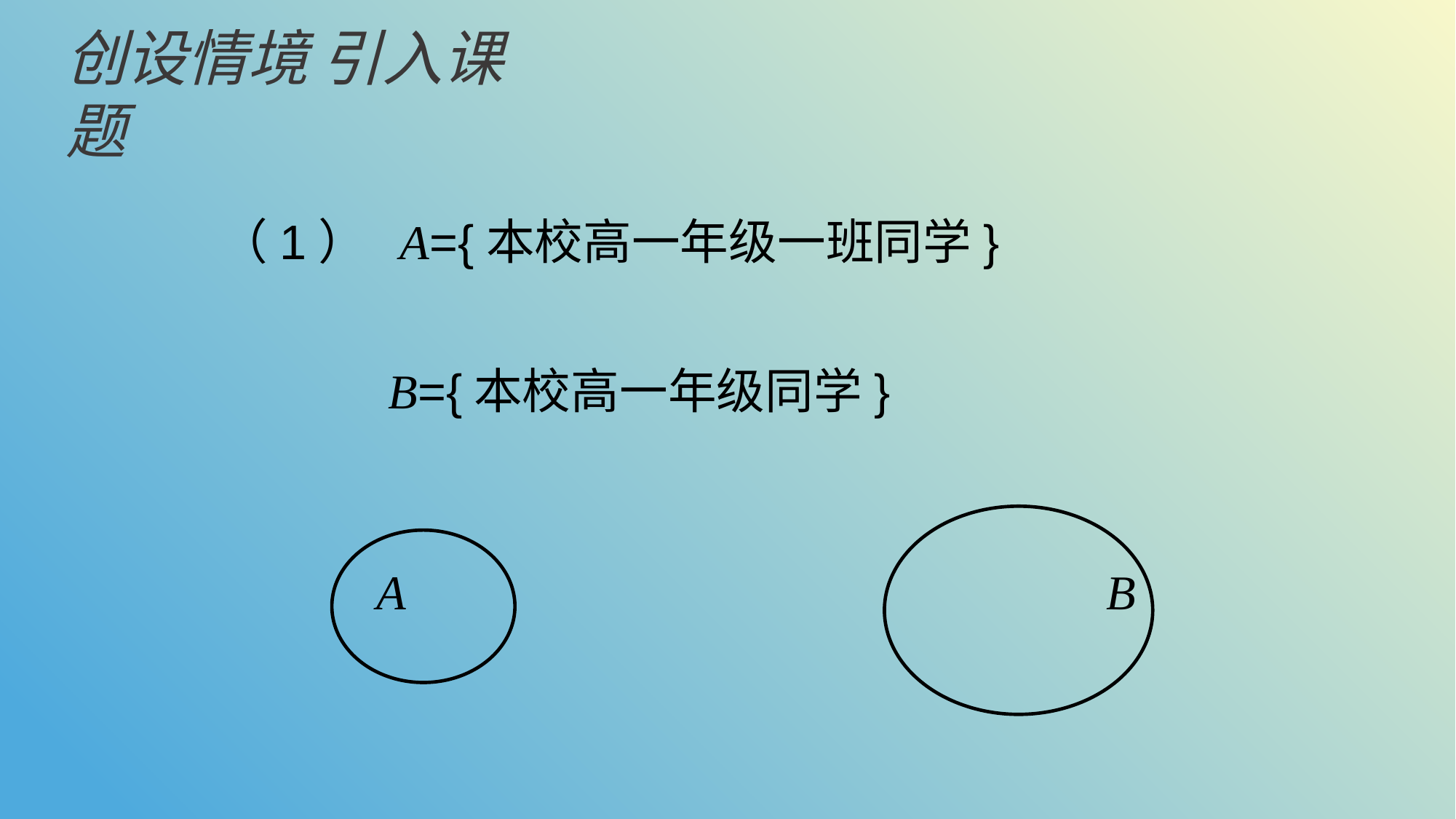

创设情境 引入课题
（1）  A={本校高一年级一班同学}
B={本校高一年级同学}

B

A